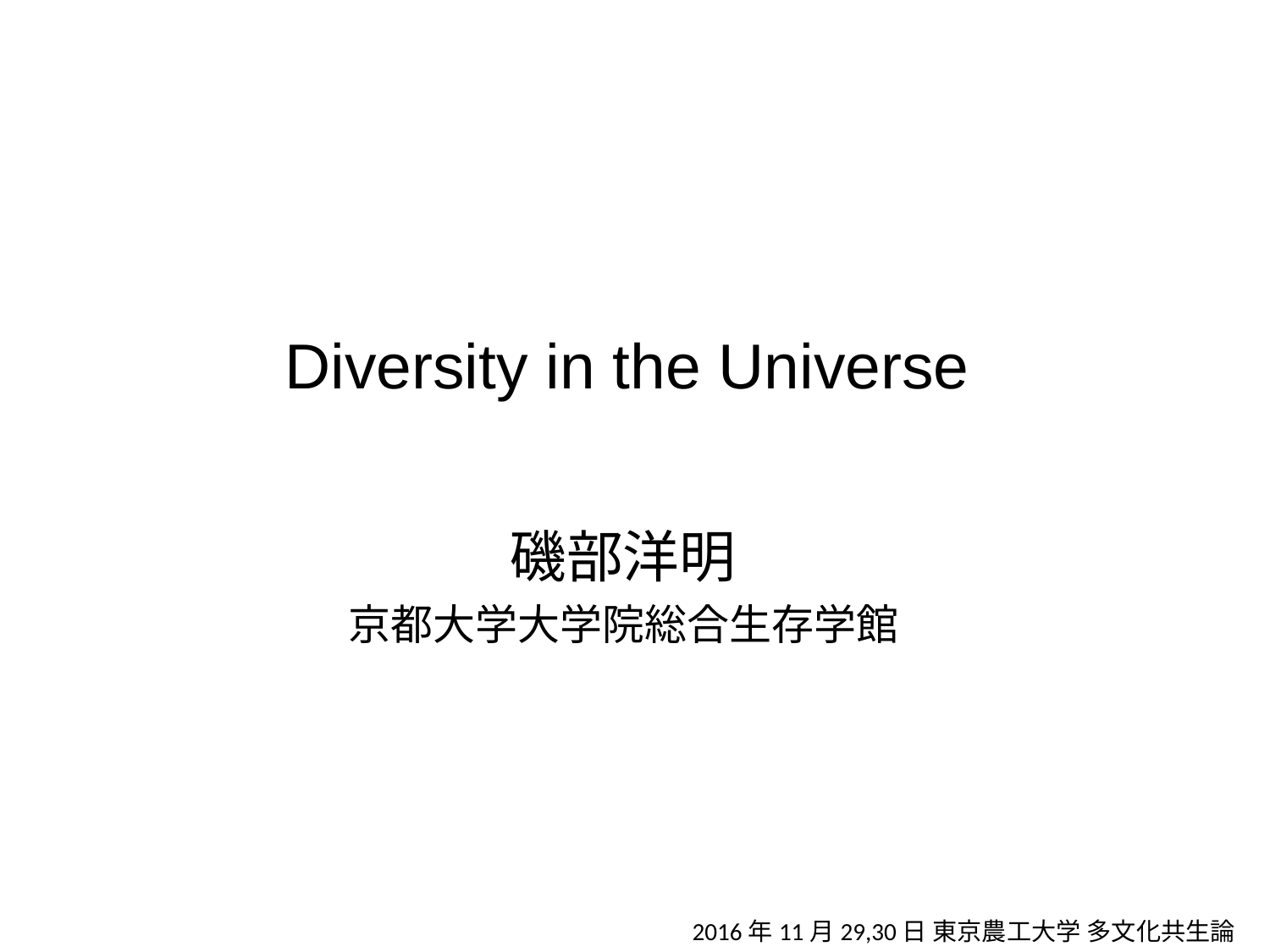

# Diversity in the Universe
磯部洋明
京都大学大学院総合生存学館
2016年11月29,30日 東京農工大学 多文化共生論